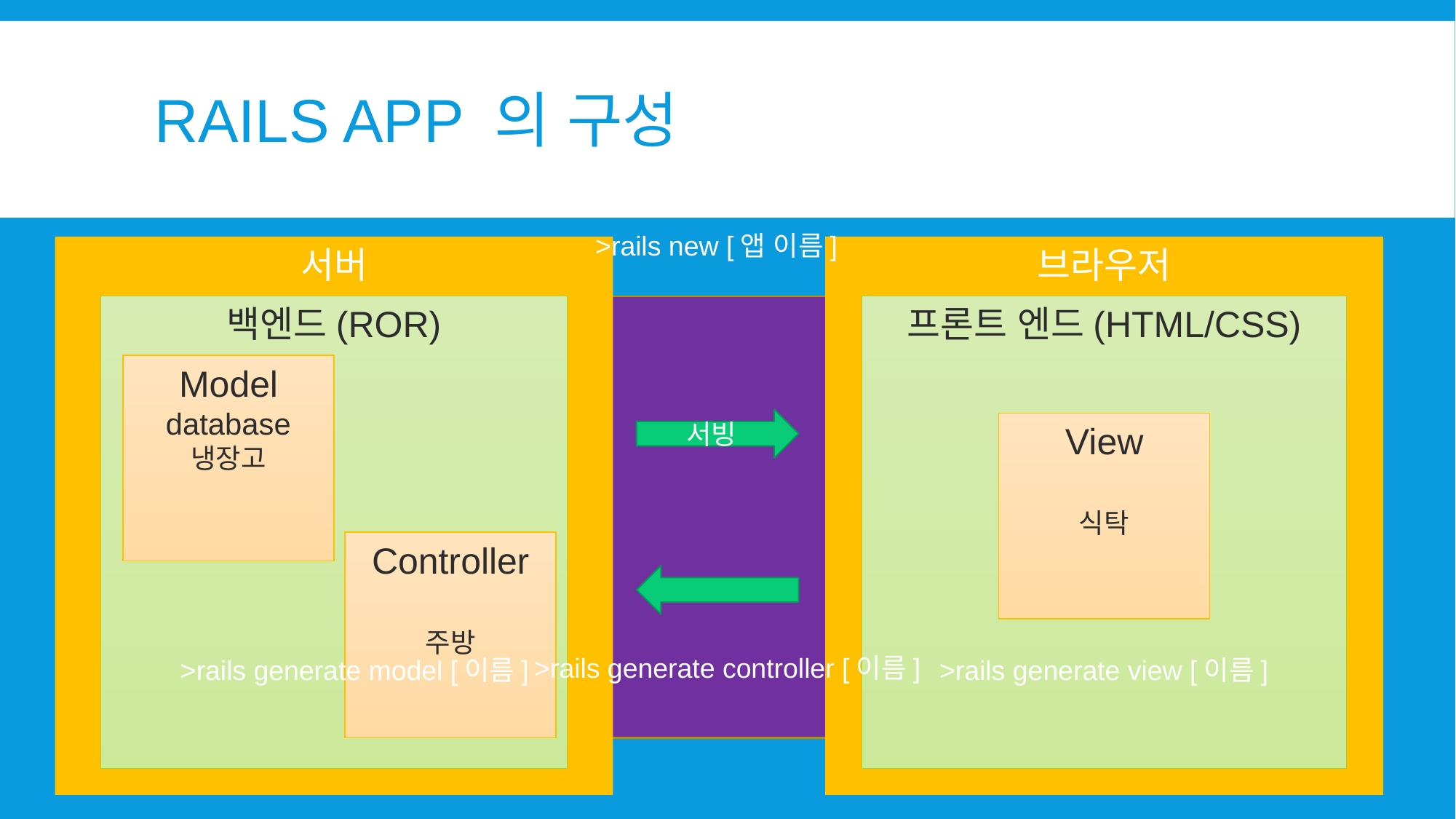

# Rails APP 의 구성
>rails new [앱 이름]
서버
브라우저

백엔드(ROR)
프론트 엔드(HTML/CSS)
Model
database
냉장고
서빙
View

식탁
Controller

주방

>rails generate controller [이름]
>rails generate model [이름]
>rails generate view [이름]